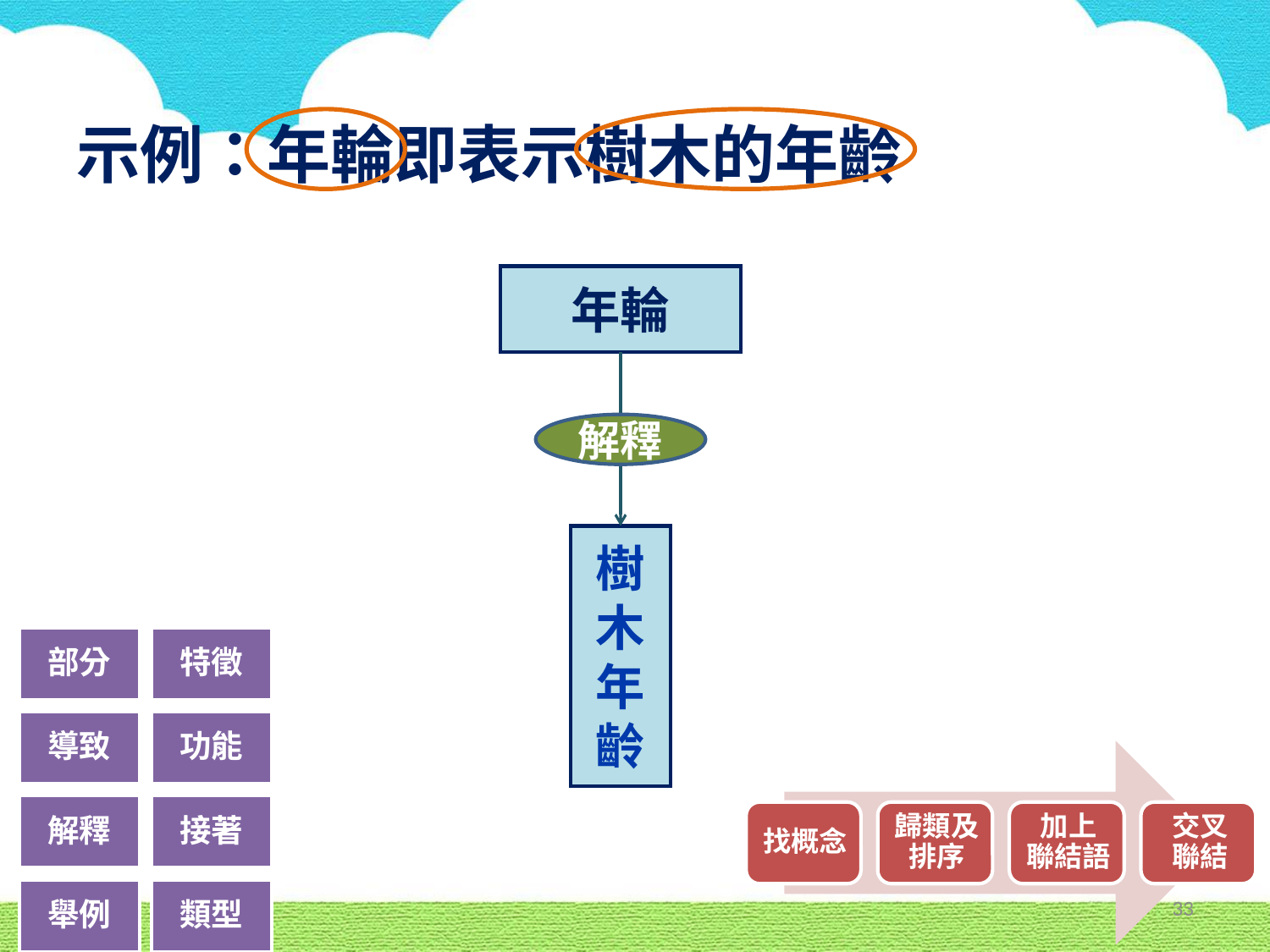

# 示例：年輪即表示樹木的年齡

年輪
解釋
樹
木
年
齡
部分
特徵
導致
功能
解釋
接著
舉例
類型
找概念
歸類及排序
加上 聯結語
交叉 聯結
33